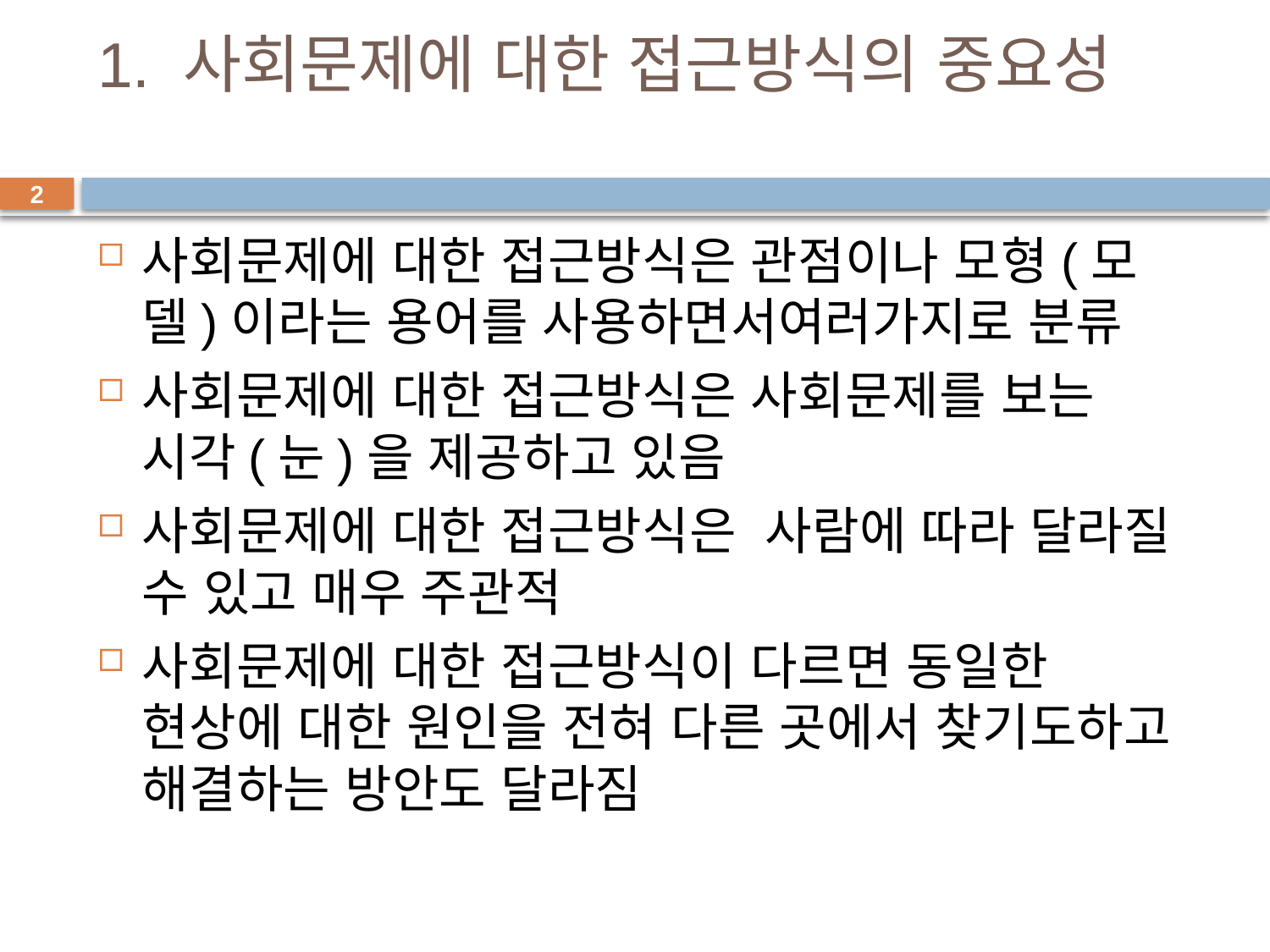

# 1. 사회문제에 대한 접근방식의 중요성
2
사회문제에 대한 접근방식은 관점이나 모형(모델)이라는 용어를 사용하면서여러가지로 분류
사회문제에 대한 접근방식은 사회문제를 보는 시각(눈)을 제공하고 있음
사회문제에 대한 접근방식은  사람에 따라 달라질 수 있고 매우 주관적
사회문제에 대한 접근방식이 다르면 동일한 현상에 대한 원인을 전혀 다른 곳에서 찾기도하고 해결하는 방안도 달라짐